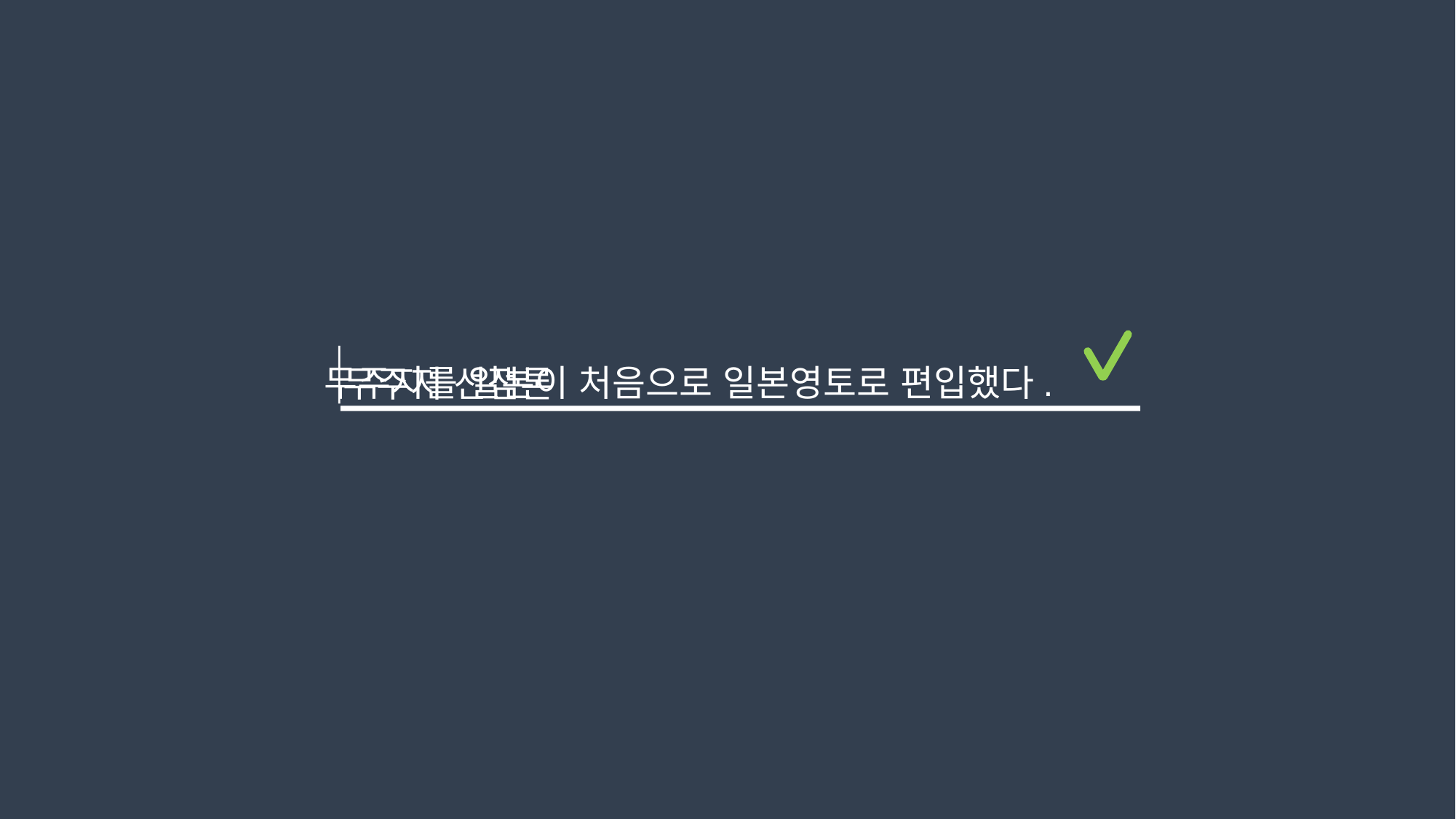

무주지를 일본이 처음으로 일본영토로 편입했다.
무주지 선점론